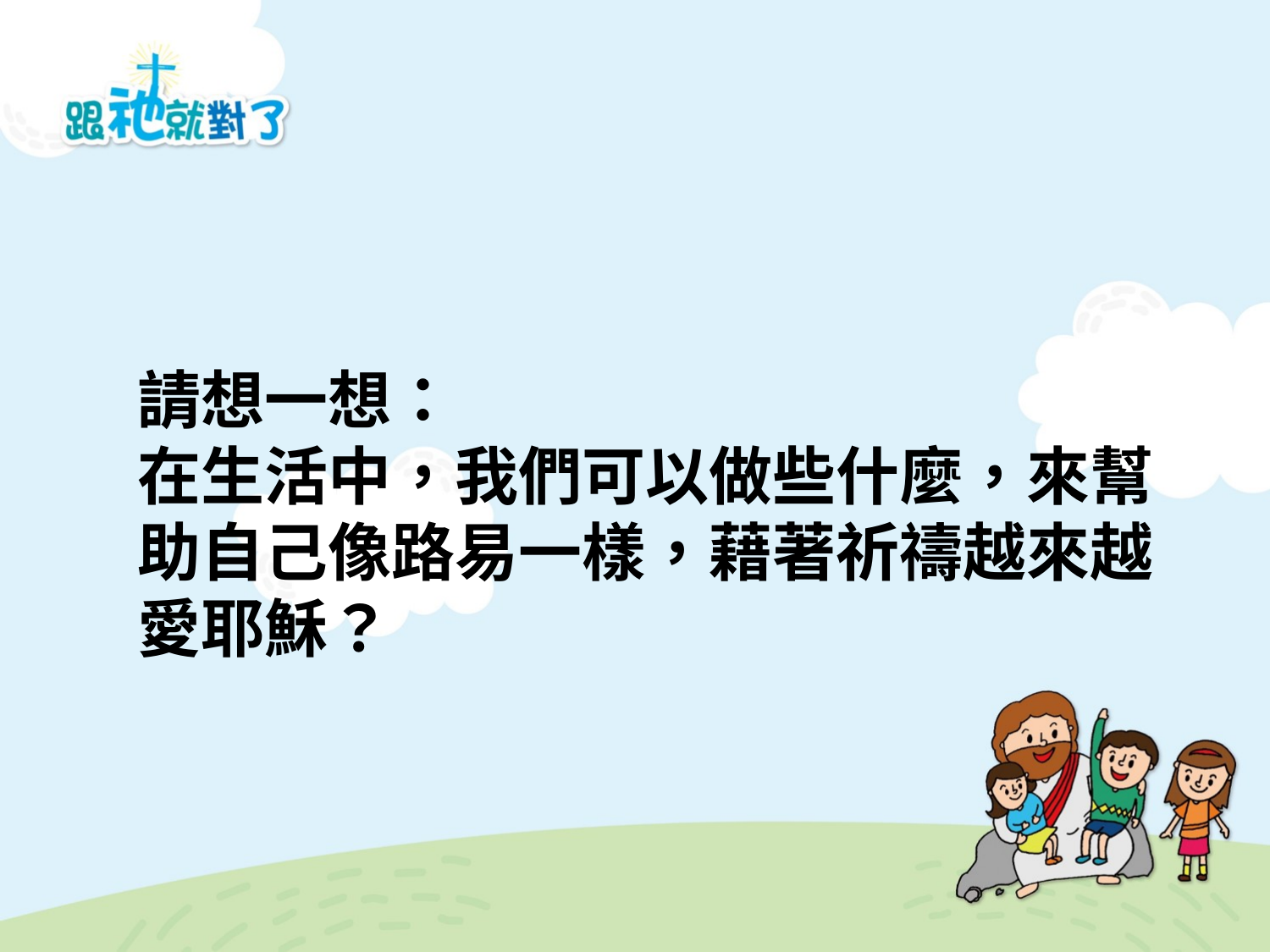

請想一想：
在生活中，我們可以做些什麼，來幫助自己像路易一樣，藉著祈禱越來越愛耶穌？